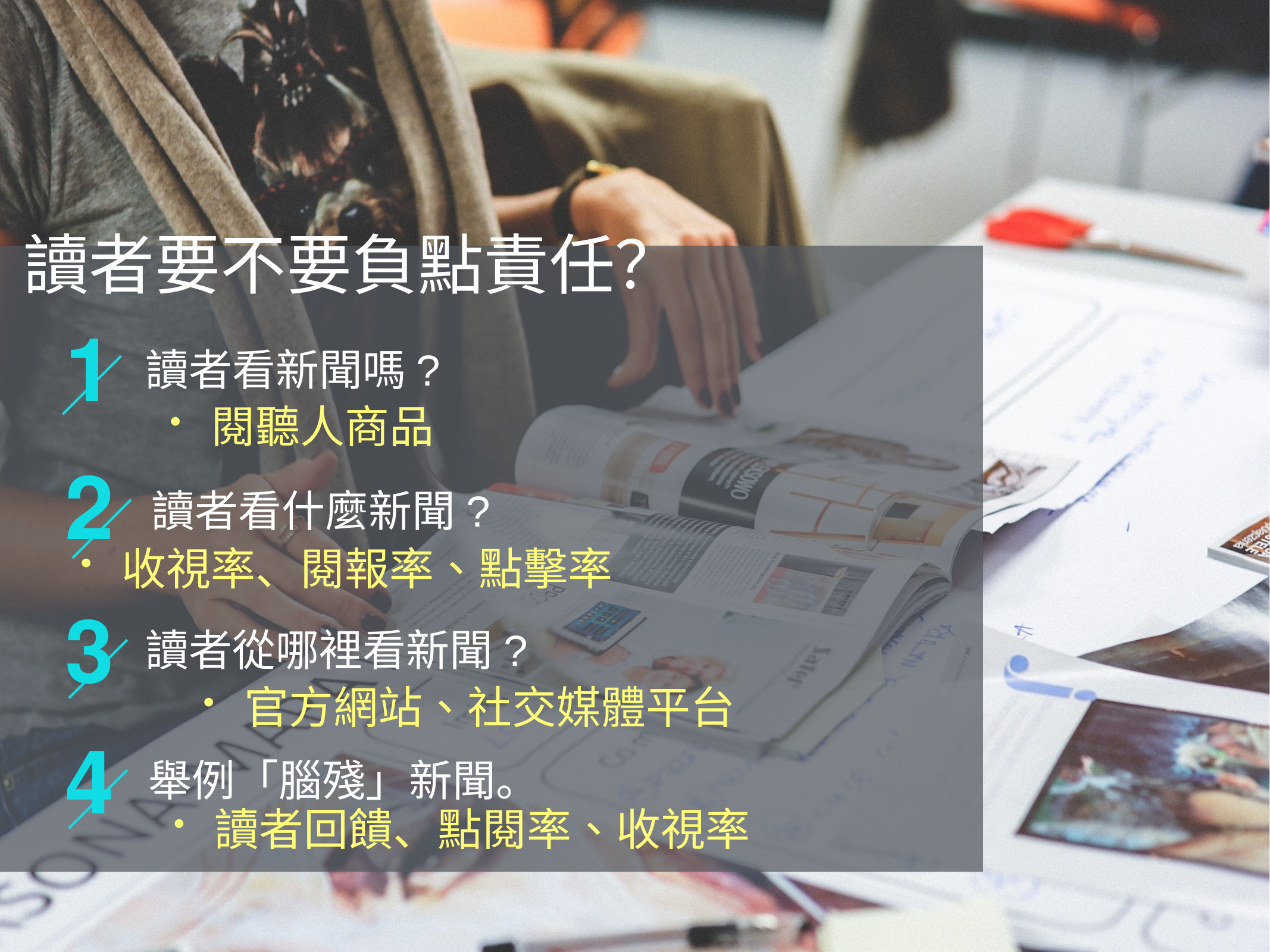

讀者要不要負點責任？

1
讀者看新聞嗎?

閱聽人商品
2
讀者看什麼新聞?

收視率、閱報率、點擊率
3
讀者從哪裡看新聞?

官方網站、社交媒體平台
4
舉例「腦殘」新聞。

讀者回饋、點閱率、收視率